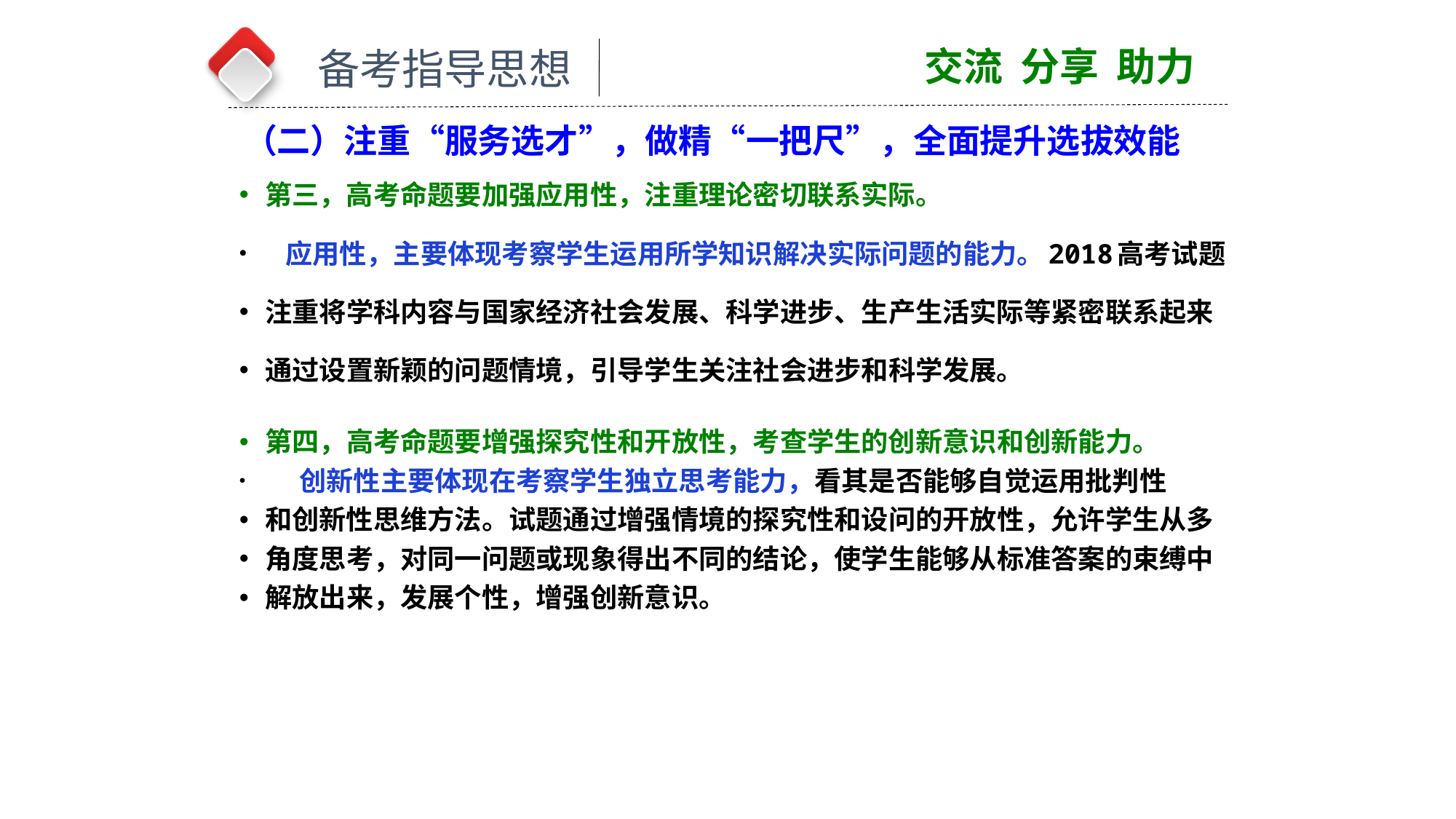

交流  分享  助力
备考指导思想

（二）注重“服务选才”，做精“一把尺”，全面提升选拔效能
第三，高考命题要加强应用性，注重理论密切联系实际。
   应用性，主要体现考察学生运用所学知识解决实际问题的能力。2018高考试题
注重将学科内容与国家经济社会发展、科学进步、生产生活实际等紧密联系起来
通过设置新颖的问题情境，引导学生关注社会进步和科学发展。

第四，高考命题要增强探究性和开放性，考查学生的创新意识和创新能力。
       创新性主要体现在考察学生独立思考能力，看其是否能够自觉运用批判性
和创新性思维方法。试题通过增强情境的探究性和设问的开放性，允许学生从多
角度思考，对同一问题或现象得出不同的结论，使学生能够从标准答案的束缚中
解放出来，发展个性，增强创新意识。